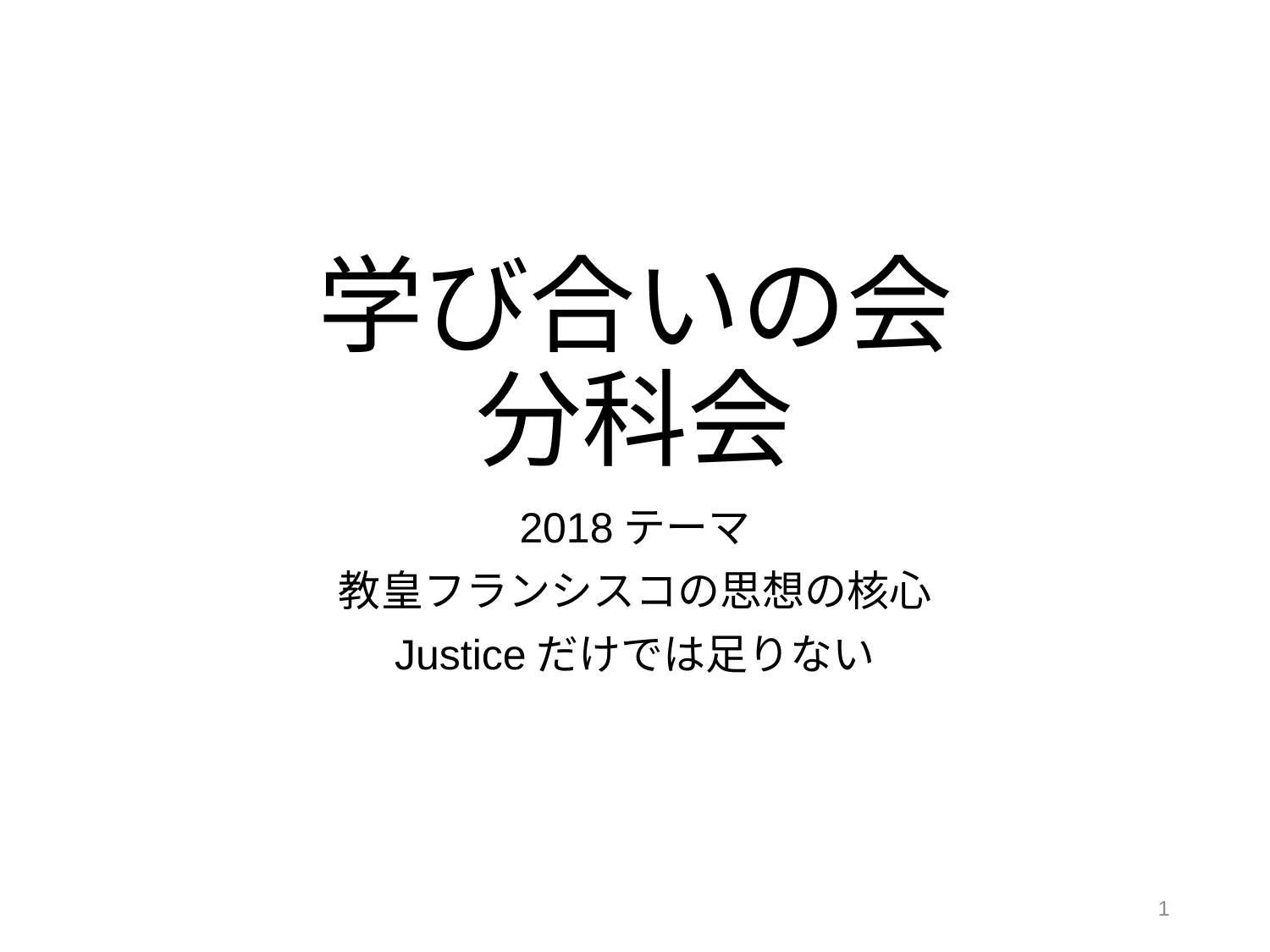

# 学び合いの会 分科会
2018テーマ
教皇フランシスコの思想の核心
Justiceだけでは足りない
1